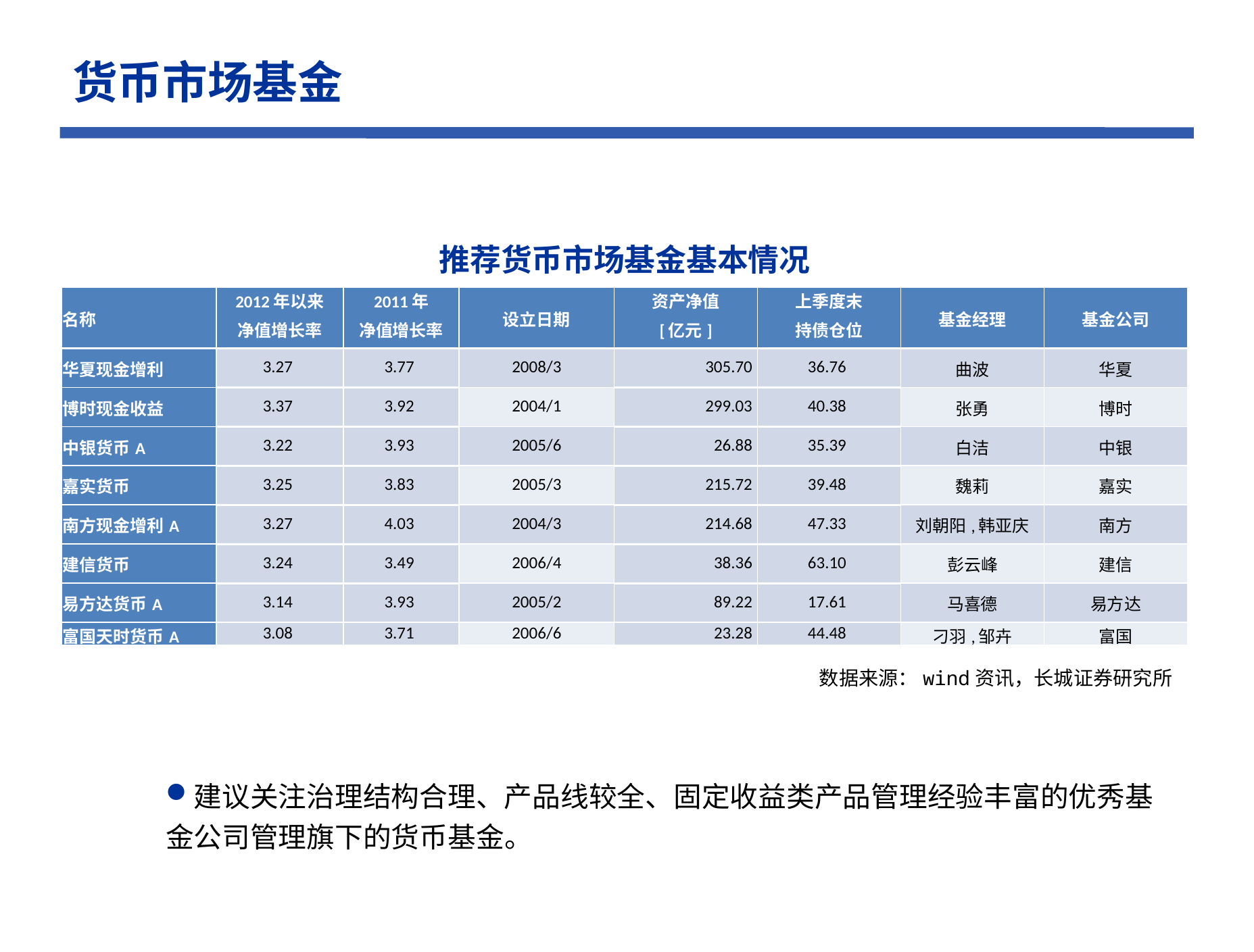

# 货币市场基金
推荐货币市场基金基本情况
| 名称 | 2012年以来 | 2011年 | 设立日期 | 资产净值 | 上季度末 | 基金经理 | 基金公司 |
| --- | --- | --- | --- | --- | --- | --- | --- |
|  | 净值增长率 | 净值增长率 |  | [亿元] | 持债仓位 |  |  |
| 华夏现金增利 | 3.27 | 3.77 | 2008/3 | 305.70 | 36.76 | 曲波 | 华夏 |
| 博时现金收益 | 3.37 | 3.92 | 2004/1 | 299.03 | 40.38 | 张勇 | 博时 |
| 中银货币A | 3.22 | 3.93 | 2005/6 | 26.88 | 35.39 | 白洁 | 中银 |
| 嘉实货币 | 3.25 | 3.83 | 2005/3 | 215.72 | 39.48 | 魏莉 | 嘉实 |
| 南方现金增利A | 3.27 | 4.03 | 2004/3 | 214.68 | 47.33 | 刘朝阳,韩亚庆 | 南方 |
| 建信货币 | 3.24 | 3.49 | 2006/4 | 38.36 | 63.10 | 彭云峰 | 建信 |
| 易方达货币A | 3.14 | 3.93 | 2005/2 | 89.22 | 17.61 | 马喜德 | 易方达 |
| 富国天时货币A | 3.08 | 3.71 | 2006/6 | 23.28 | 44.48 | 刁羽,邹卉 | 富国 |
数据来源：wind资讯，长城证券研究所
建议关注治理结构合理、产品线较全、固定收益类产品管理经验丰富的优秀基金公司管理旗下的货币基金。